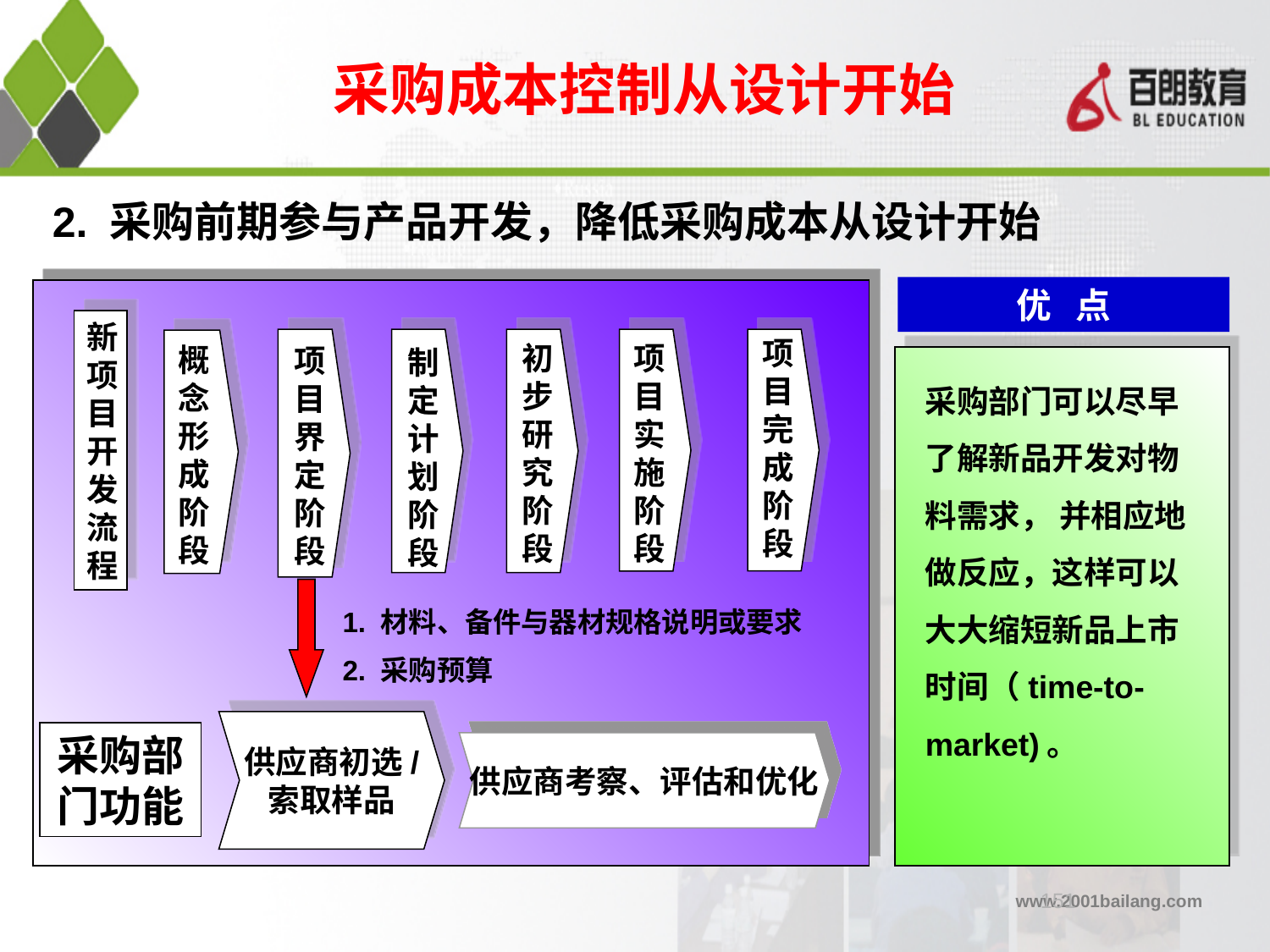

采购成本控制从设计开始
2. 采购前期参与产品开发，降低采购成本从设计开始
优   点

新项目开发流程
项目完成阶段

项目实施阶段
初步研究阶段
概念形成阶段
项目界定阶段
制定计划阶段

采购部门可以尽早了解新品开发对物料需求， 并相应地做反应，这样可以大大缩短新品上市时间（time-to-market)。

1. 材料、备件与器材规格说明或要求
2. 采购预算
供应商初选/
索取样品
采购部门功能
供应商考察、评估和优化
151